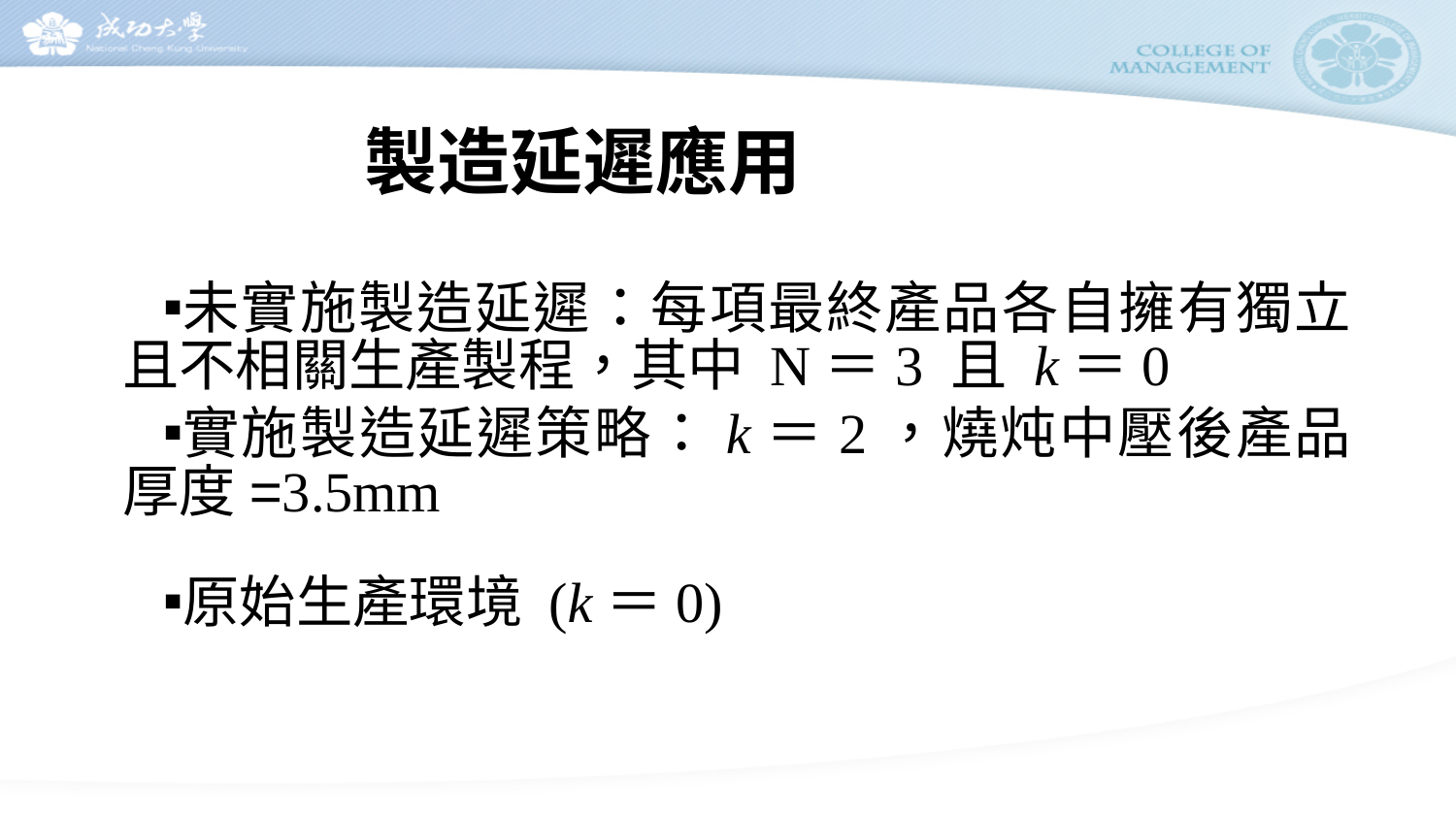

# 製造延遲應用
未實施製造延遲：每項最終產品各自擁有獨立且不相關生產製程，其中 N＝3 且 k＝0
實施製造延遲策略：k＝2，燒炖中壓後產品厚度=3.5mm

原始生產環境 (k＝0)

18